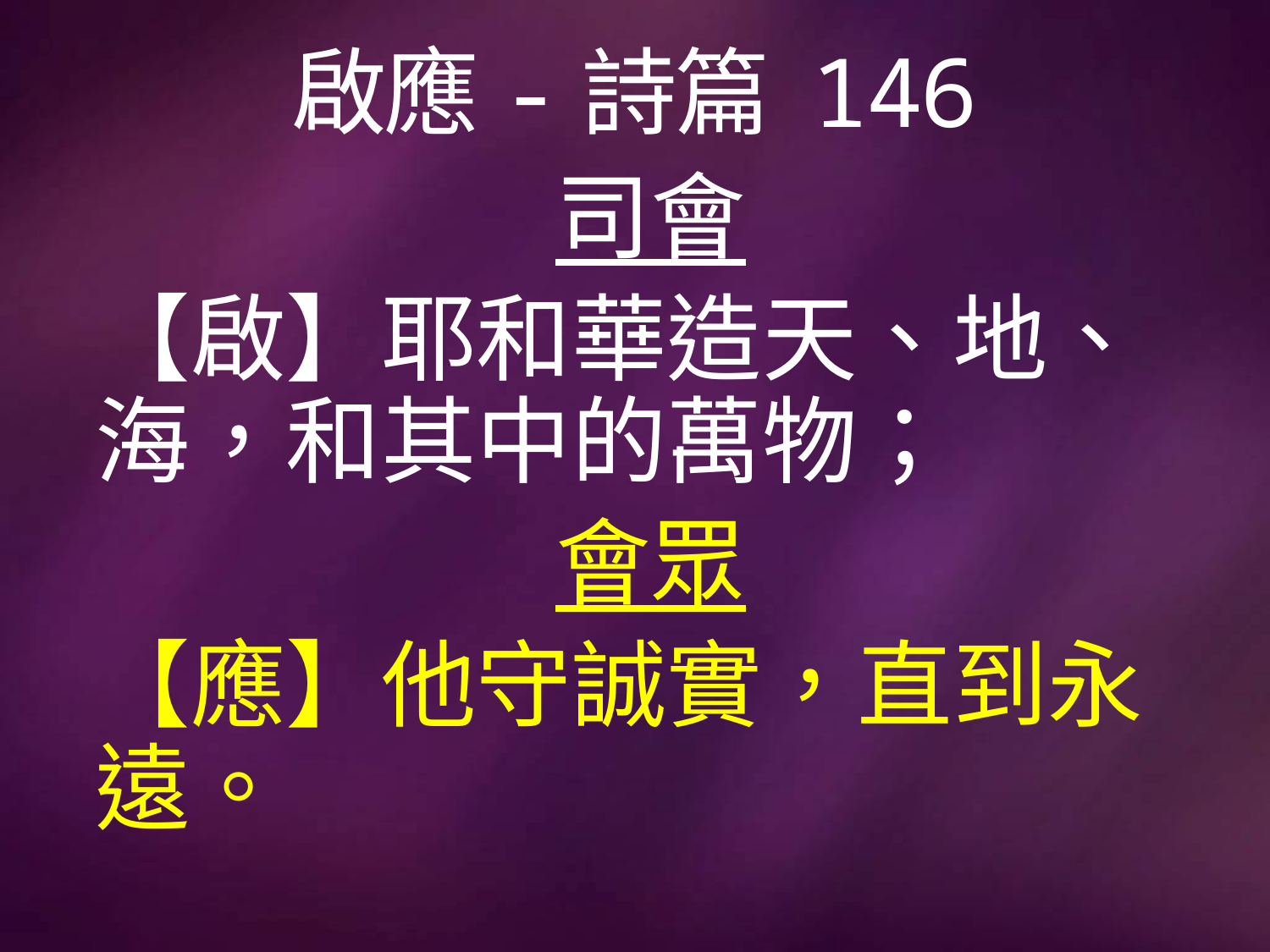

# 啟應-詩篇 146
司會
【啟】耶和華造天、地、海，和其中的萬物；
會眾
【應】他守誠實，直到永遠。